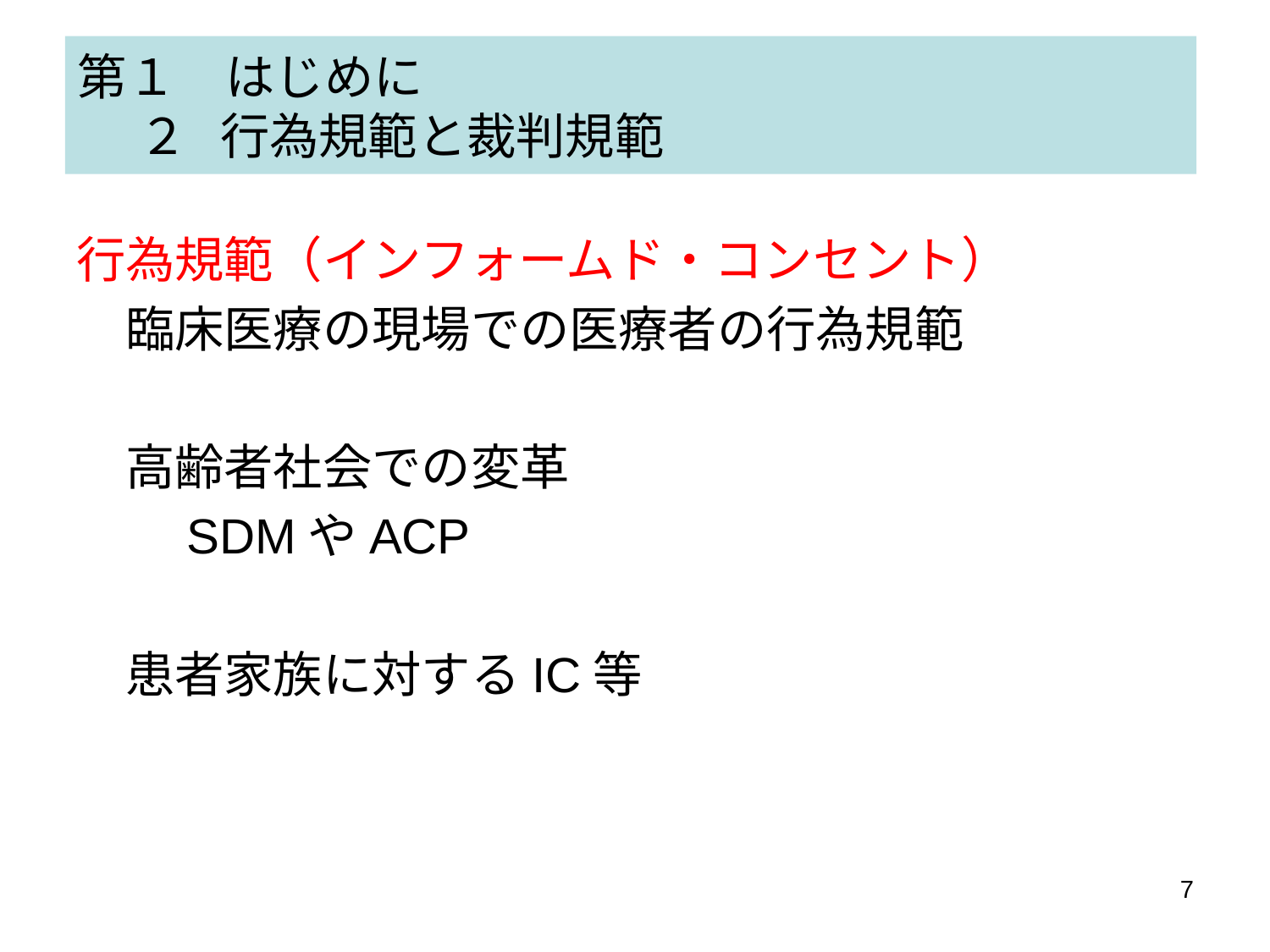

# 第１　はじめに 　 ２   行為規範と裁判規範
行為規範（インフォームド・コンセント）
　臨床医療の現場での医療者の行為規範

　高齢者社会での変革
　　SDMやACP

　患者家族に対するIC等

7